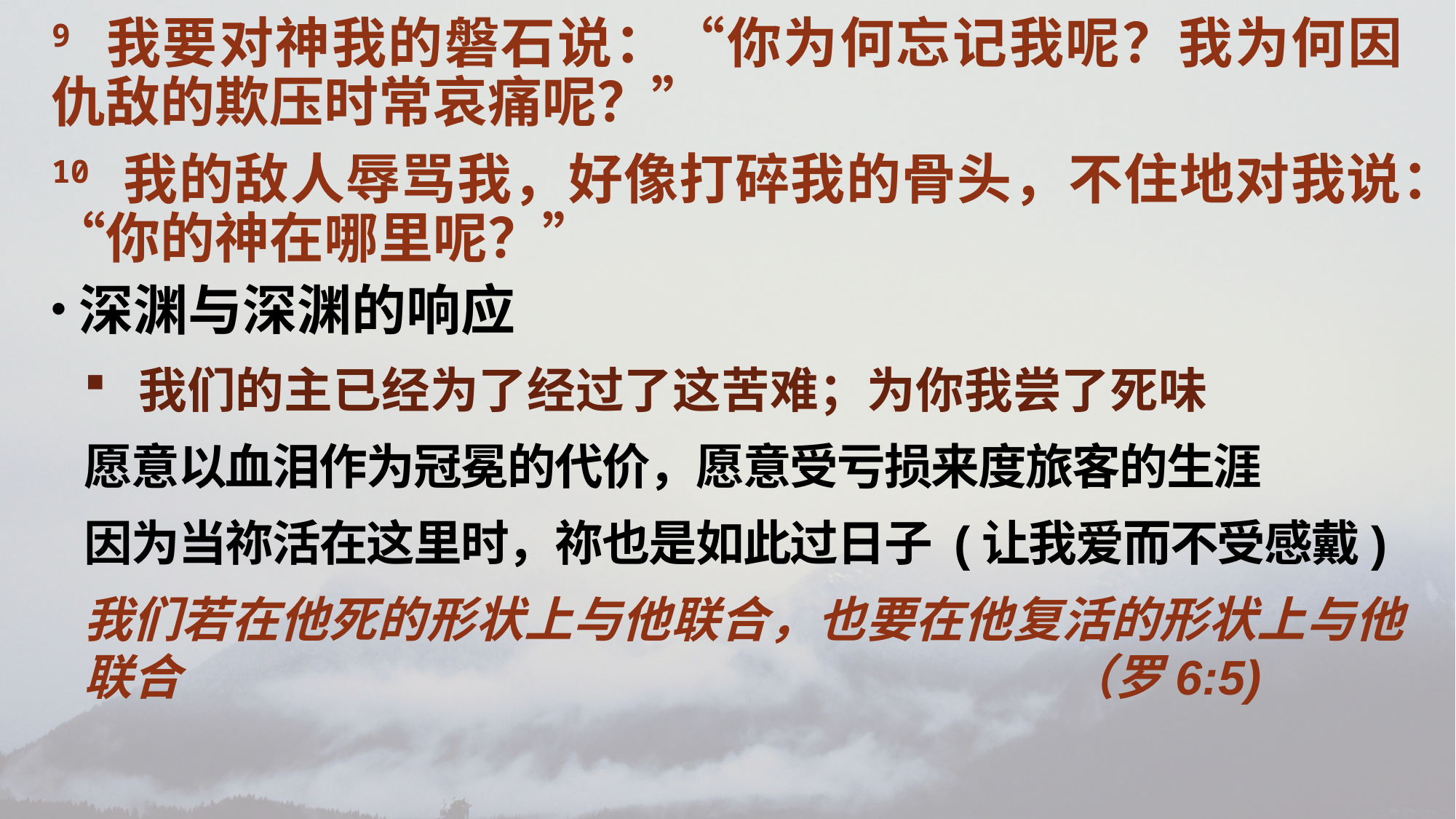

9 我要对神我的磐石说：“你为何忘记我呢？我为何因仇敌的欺压时常哀痛呢？”
10 我的敌人辱骂我，好像打碎我的骨头，不住地对我说：“你的神在哪里呢？”
深渊与深渊的响应
我们的主已经为了经过了这苦难；为你我尝了死味
愿意以血泪作为冠冕的代价，愿意受亏损来度旅客的生涯
因为当祢活在这里时，祢也是如此过日子 (让我爱而不受感戴)
我们若在他死的形状上与他联合，也要在他复活的形状上与他联合									（罗6:5)